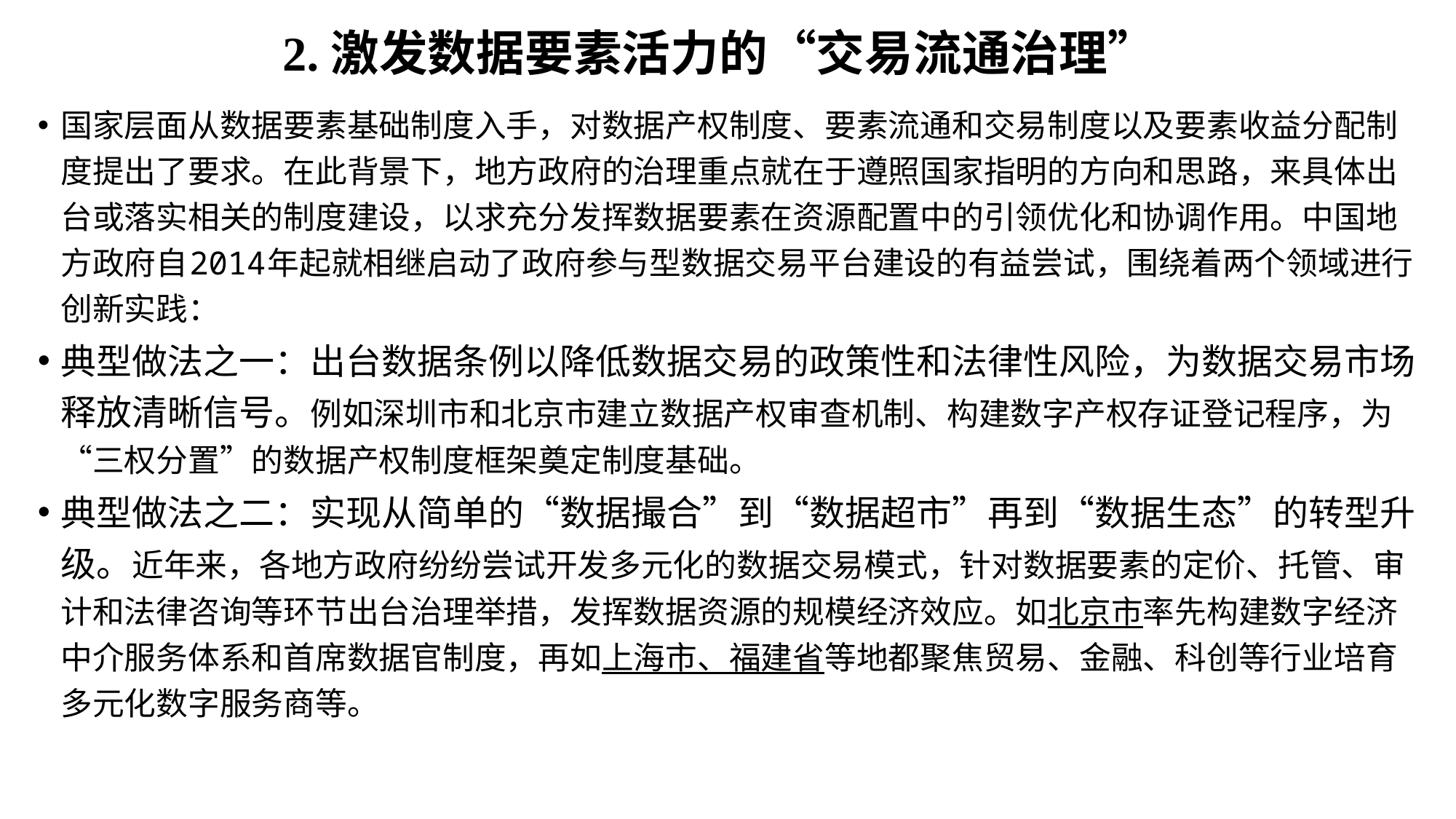

# 2.激发数据要素活力的“交易流通治理”
国家层面从数据要素基础制度入手，对数据产权制度、要素流通和交易制度以及要素收益分配制度提出了要求。在此背景下，地方政府的治理重点就在于遵照国家指明的方向和思路，来具体出台或落实相关的制度建设，以求充分发挥数据要素在资源配置中的引领优化和协调作用。中国地方政府自2014年起就相继启动了政府参与型数据交易平台建设的有益尝试，围绕着两个领域进行创新实践：
典型做法之一：出台数据条例以降低数据交易的政策性和法律性风险，为数据交易市场释放清晰信号。例如深圳市和北京市建立数据产权审查机制、构建数字产权存证登记程序，为“三权分置”的数据产权制度框架奠定制度基础。
典型做法之二：实现从简单的“数据撮合”到“数据超市”再到“数据生态”的转型升级。近年来，各地方政府纷纷尝试开发多元化的数据交易模式，针对数据要素的定价、托管、审计和法律咨询等环节出台治理举措，发挥数据资源的规模经济效应。如北京市率先构建数字经济中介服务体系和首席数据官制度，再如上海市、福建省等地都聚焦贸易、金融、科创等行业培育多元化数字服务商等。